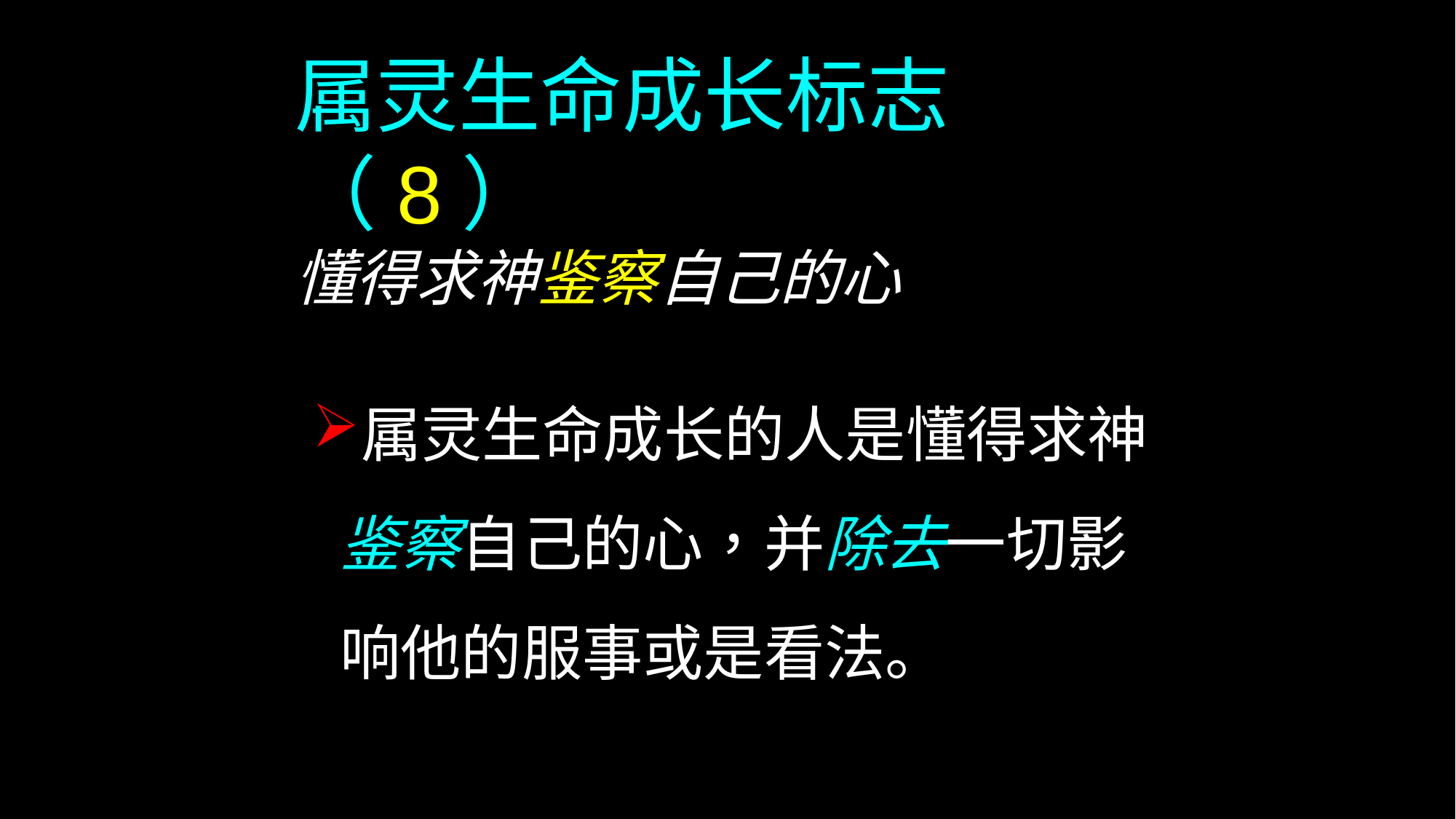

# 属灵生命成长标志 （8）
懂得求神鉴察自己的心

属灵生命成长的人是懂得求神鉴察自己的心，并除去一切影响他的服事或是看法。